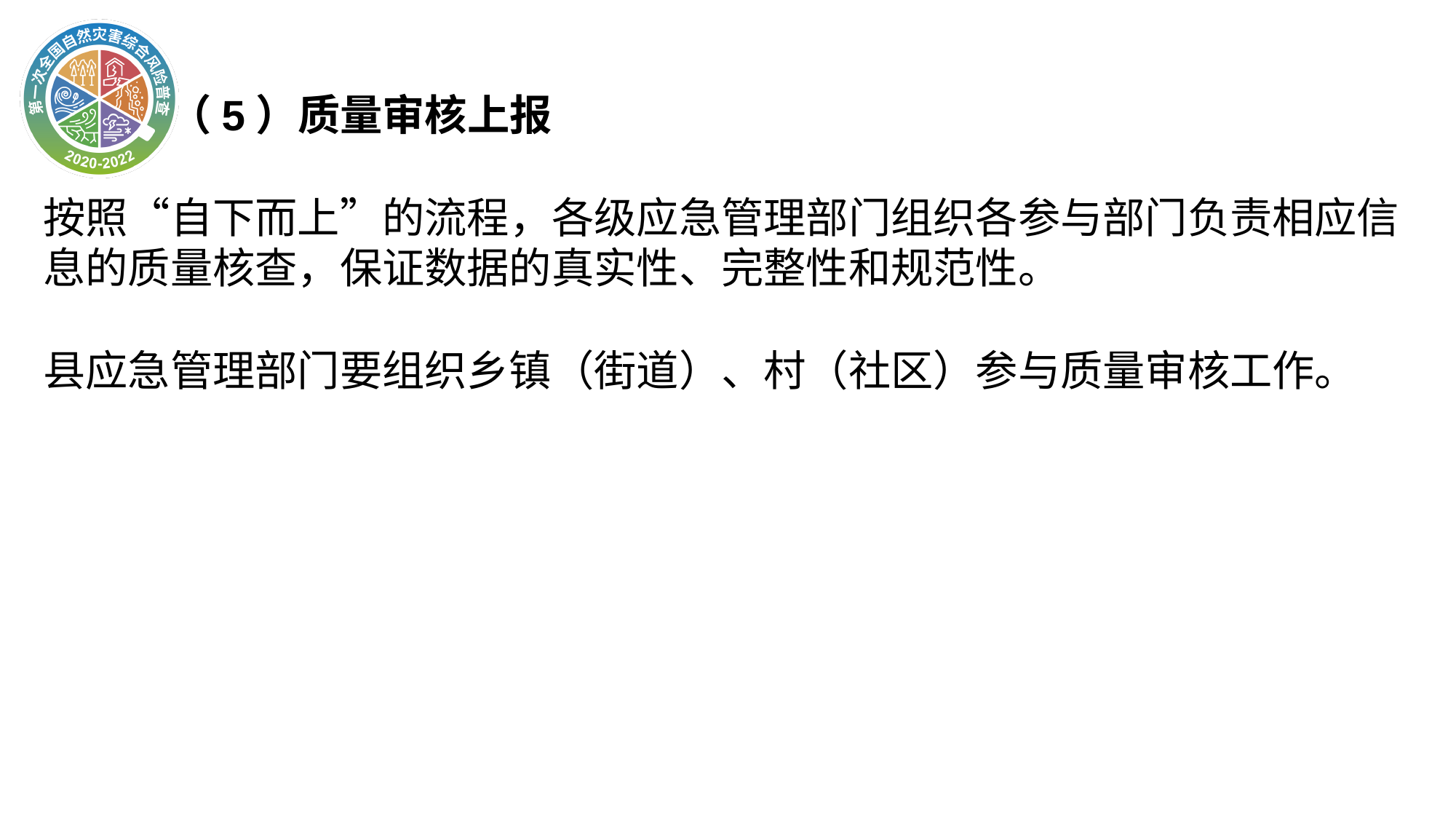

（5）质量审核上报

按照“自下而上”的流程，各级应急管理部门组织各参与部门负责相应信息的质量核查，保证数据的真实性、完整性和规范性。

县应急管理部门要组织乡镇（街道）、村（社区）参与质量审核工作。